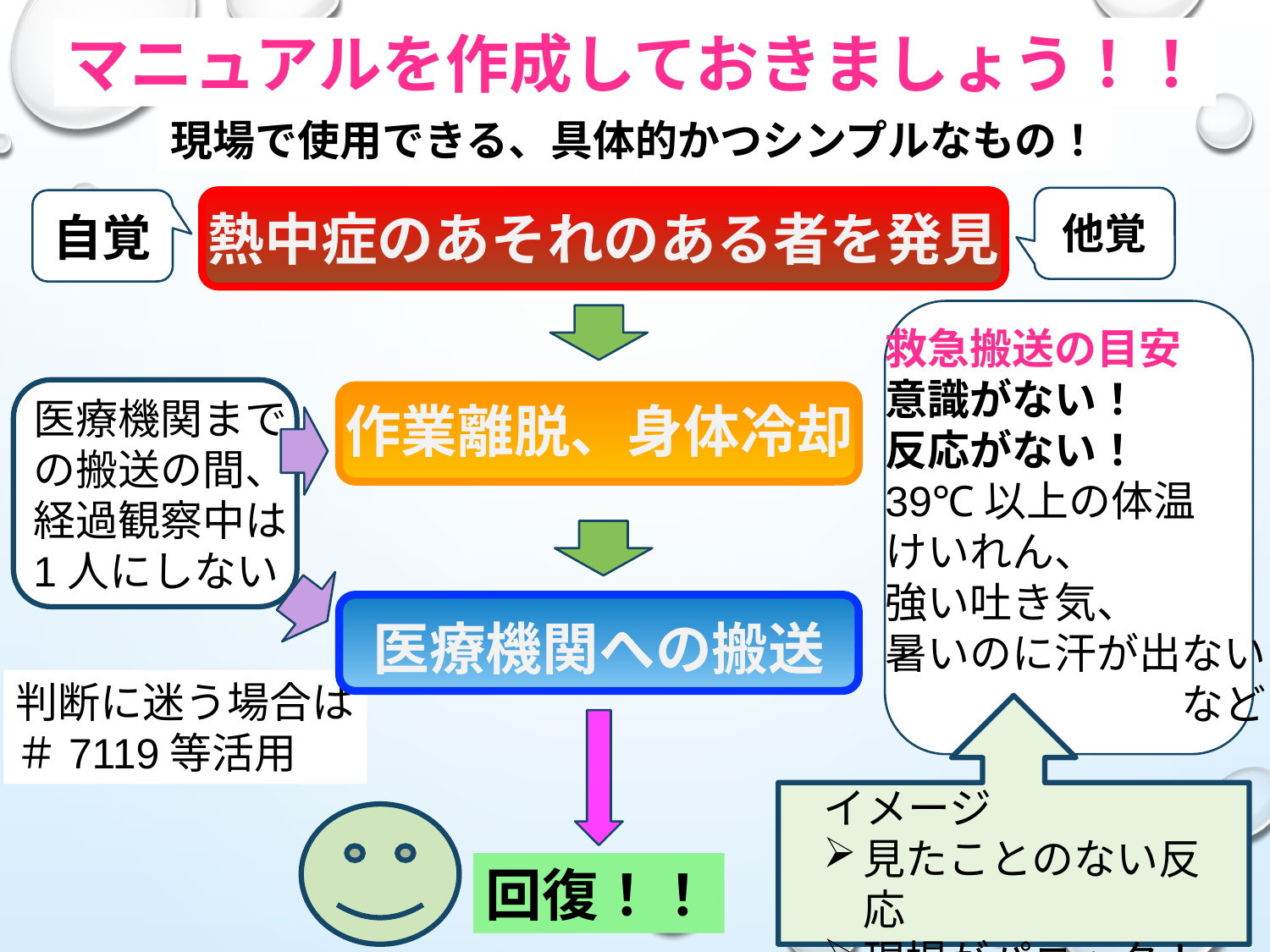

マニュアルを作成しておきましょう！！
現場で使用できる、具体的かつシンプルなもの！

熱中症のあそれのある者を発見
自覚
他覚

救急搬送の目安
意識がない！
反応がない！
39℃以上の体温
けいれん、
強い吐き気、
暑いのに汗が出ない
　　　　　　　など

医療機関までの搬送の間、
経過観察中は1人にしない
作業離脱、身体冷却

医療機関への搬送
判断に迷う場合は
＃7119等活用

イメージ
見たことのない反応
現場がパニック！

回復！！